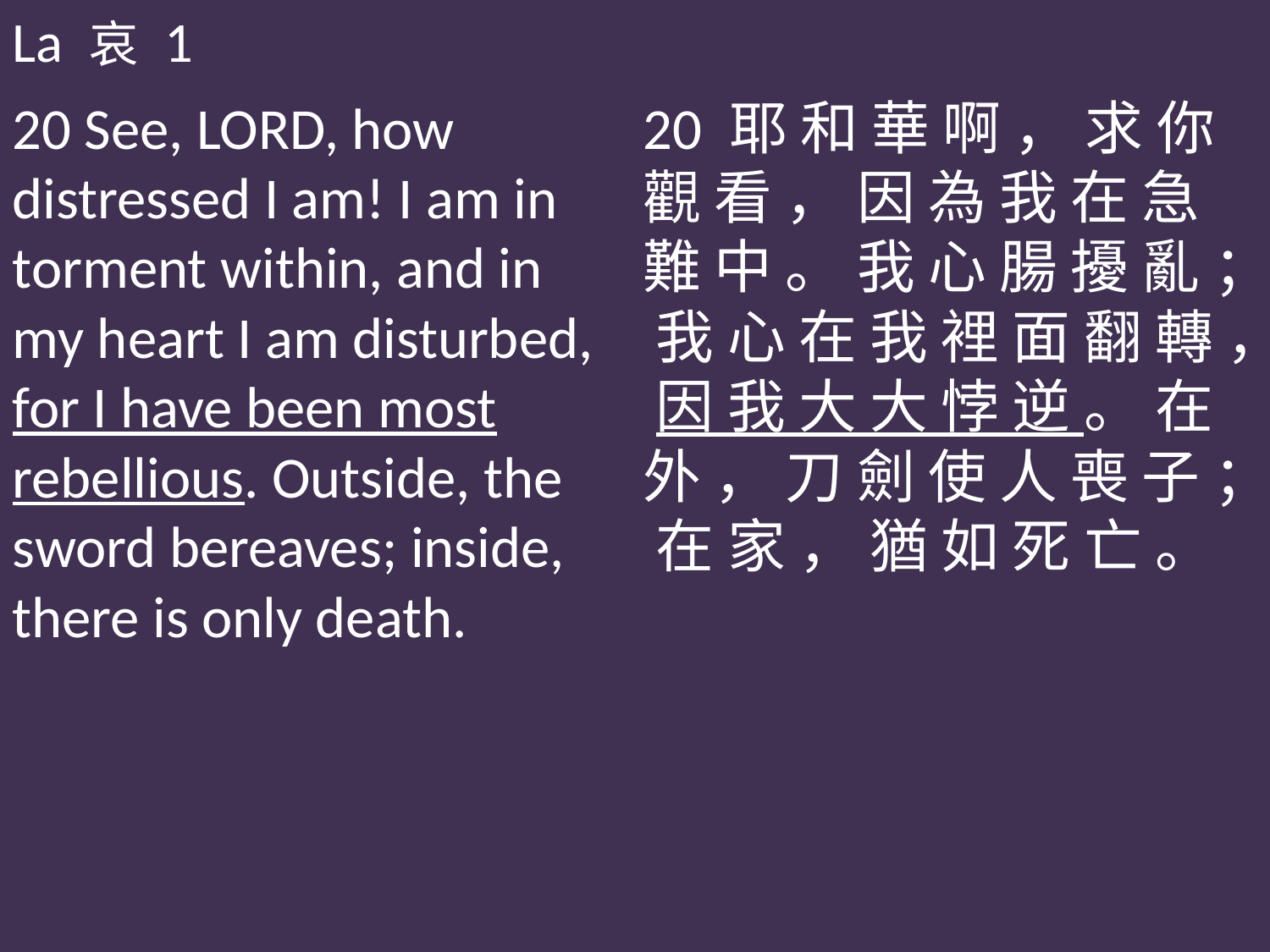

La 哀 1
20 See, LORD, how distressed I am! I am in torment within, and in my heart I am disturbed, for I have been most rebellious. Outside, the sword bereaves; inside, there is only death.
20 耶 和 華 啊 ， 求 你 觀 看 ， 因 為 我 在 急 難 中 。 我 心 腸 擾 亂 ； 我 心 在 我 裡 面 翻 轉 ， 因 我 大 大 悖 逆 。 在 外 ， 刀 劍 使 人 喪 子 ； 在 家 ， 猶 如 死 亡 。